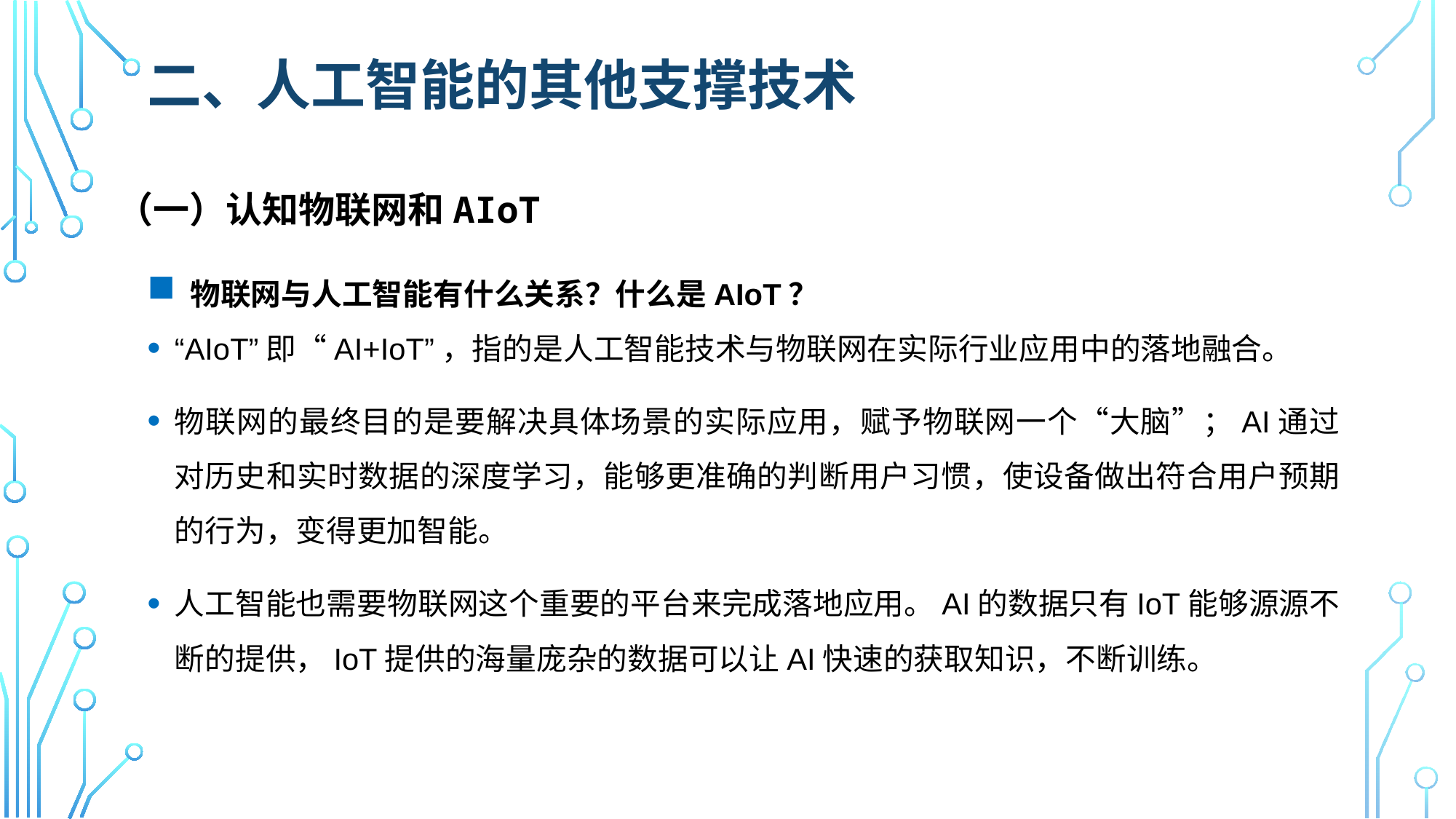

# 二、人工智能的其他支撑技术
（一）认知物联网和AIoT
 物联网与人工智能有什么关系？什么是AIoT？
“AIoT”即“AI+IoT”，指的是人工智能技术与物联网在实际行业应用中的落地融合。
物联网的最终目的是要解决具体场景的实际应用，赋予物联网一个“大脑”；AI通过对历史和实时数据的深度学习，能够更准确的判断用户习惯，使设备做出符合用户预期的行为，变得更加智能。
人工智能也需要物联网这个重要的平台来完成落地应用。AI的数据只有IoT能够源源不断的提供，IoT提供的海量庞杂的数据可以让AI快速的获取知识，不断训练。